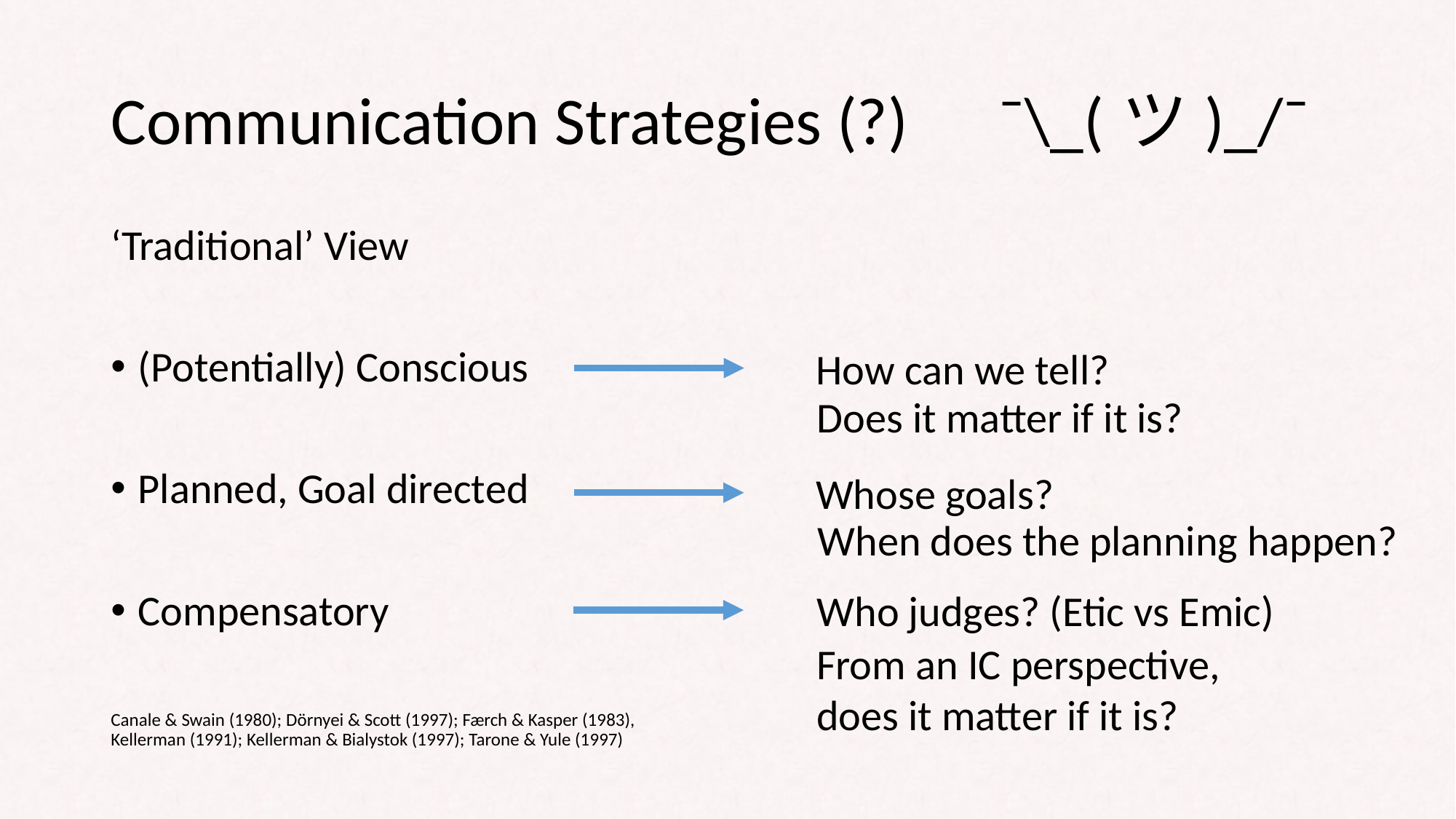

# Communication Strategies (?)      ¯\_(ツ)_/¯
‘Traditional’ View

(Potentially) Conscious

Planned, Goal directed

Compensatory

Canale & Swain (1980); Dörnyei & Scott (1997); Færch & Kasper (1983), Kellerman (1991); Kellerman & Bialystok (1997); Tarone & Yule (1997)
How can we tell?
Does it matter if it is?
Whose goals?
When does the planning happen?
Who judges? (Etic vs Emic)
From an IC perspective,
does it matter if it is?